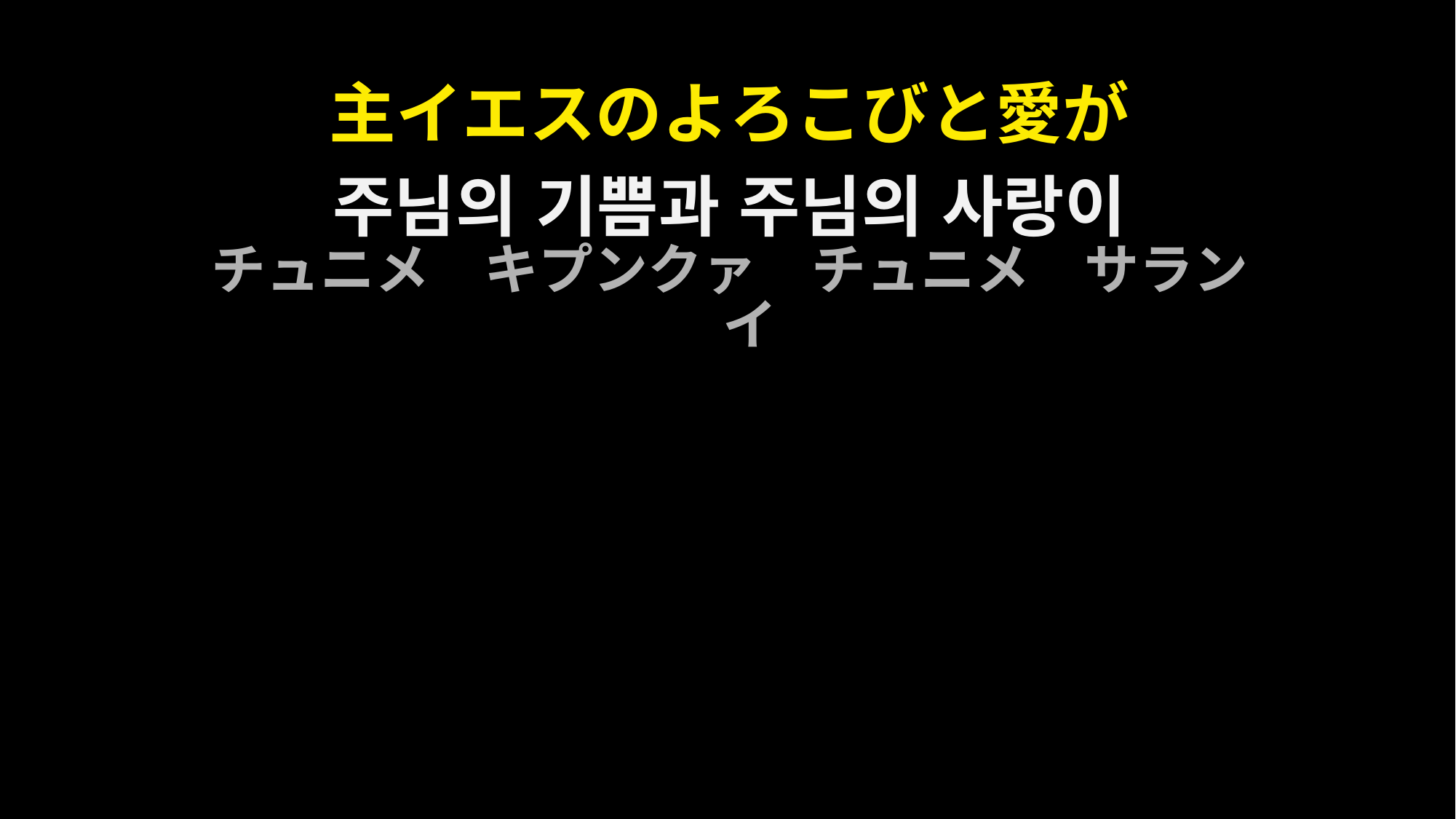

主イエスのよろこびと愛が
주님의 기쁨과 주님의 사랑이
チュニメ　キプンクァ　チュニメ　サランイ